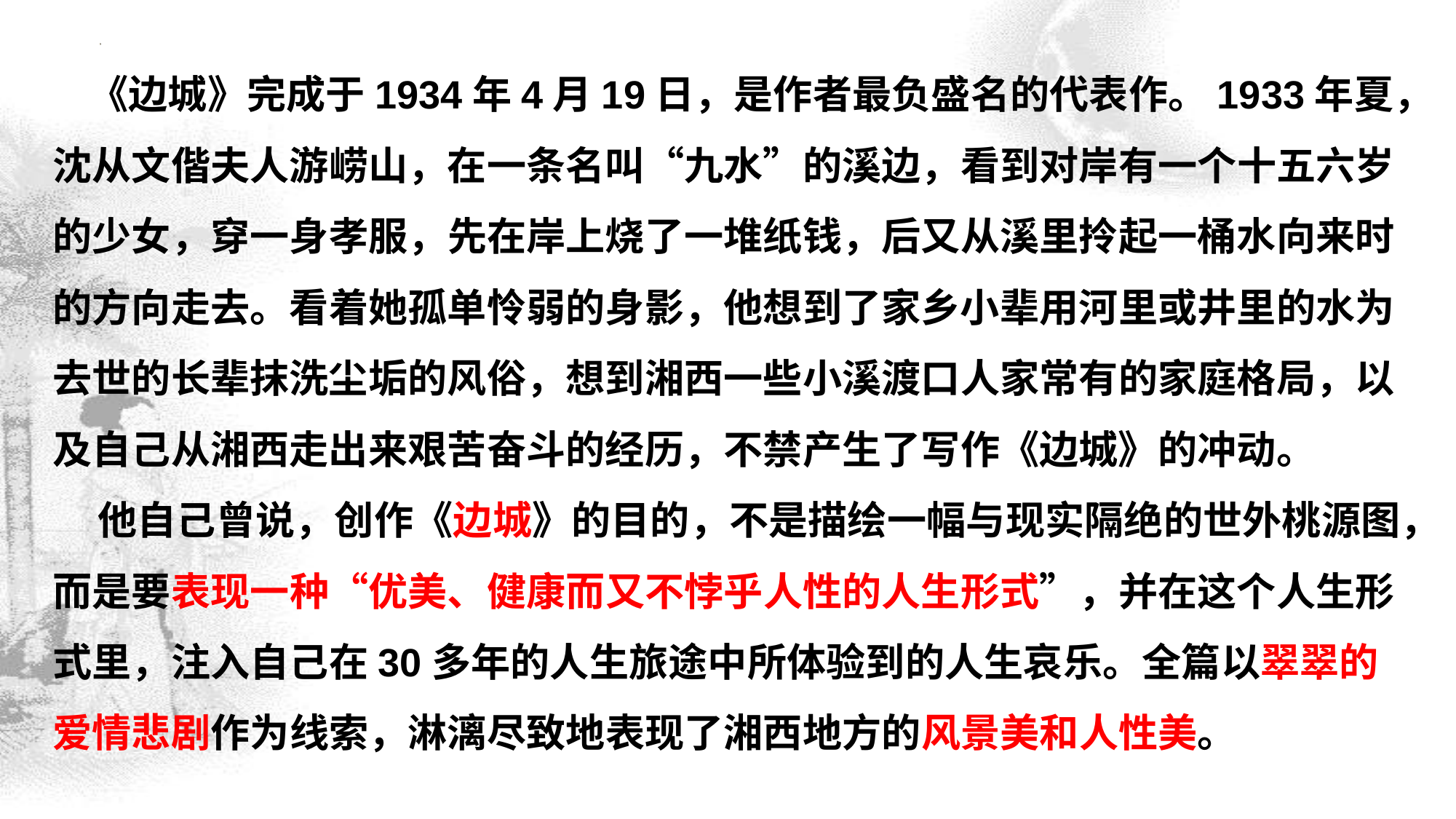

《边城》完成于1934年4月19日，是作者最负盛名的代表作。1933年夏，沈从文偕夫人游崂山，在一条名叫“九水”的溪边，看到对岸有一个十五六岁的少女，穿一身孝服，先在岸上烧了一堆纸钱，后又从溪里拎起一桶水向来时的方向走去。看着她孤单怜弱的身影，他想到了家乡小辈用河里或井里的水为去世的长辈抹洗尘垢的风俗，想到湘西一些小溪渡口人家常有的家庭格局，以及自己从湘西走出来艰苦奋斗的经历，不禁产生了写作《边城》的冲动。
    他自己曾说，创作《边城》的目的，不是描绘一幅与现实隔绝的世外桃源图，而是要表现一种“优美、健康而又不悖乎人性的人生形式”，并在这个人生形式里，注入自己在30多年的人生旅途中所体验到的人生哀乐。全篇以翠翠的爱情悲剧作为线索，淋漓尽致地表现了湘西地方的风景美和人性美。